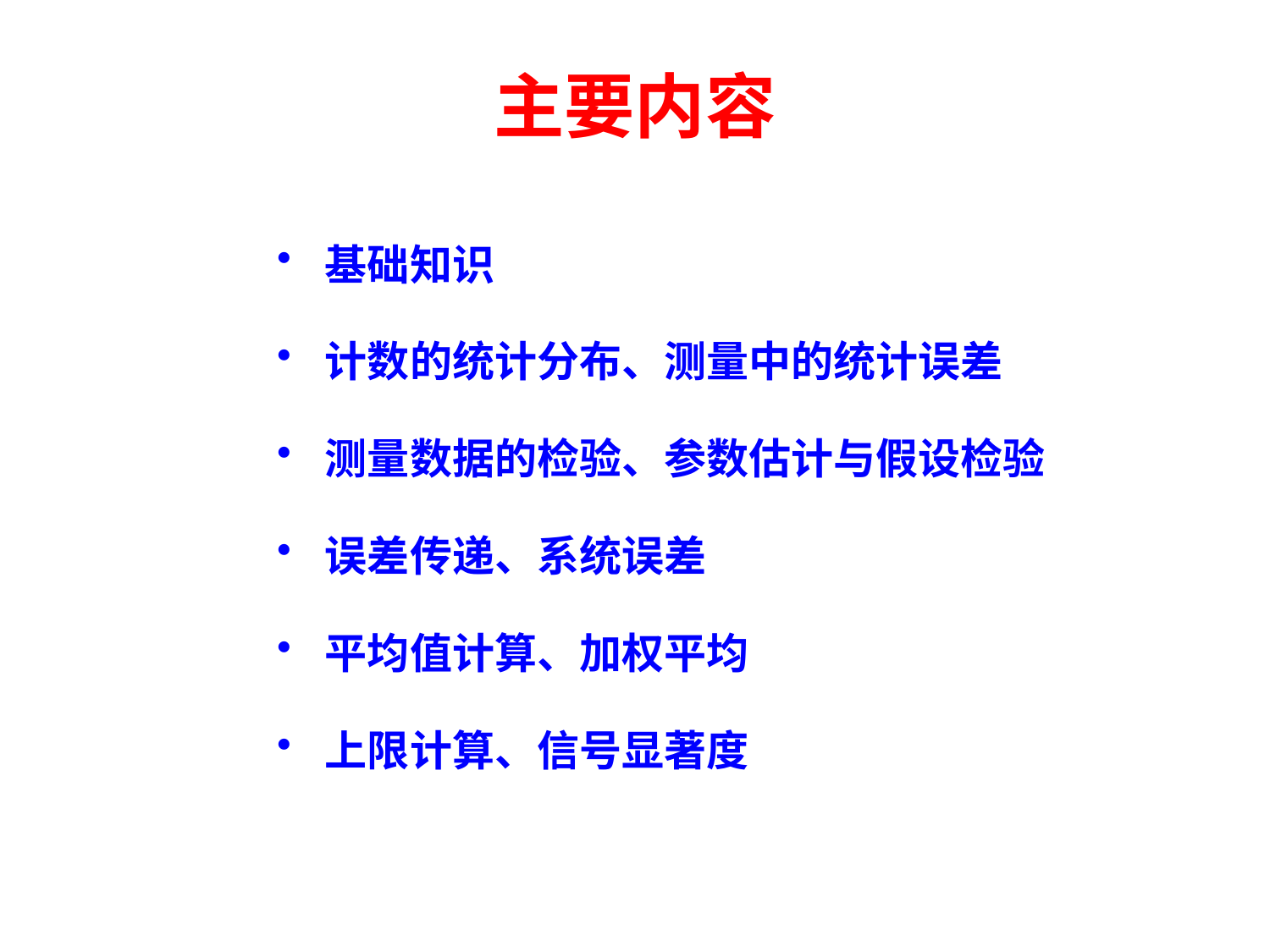

主要内容
基础知识
计数的统计分布、测量中的统计误差
测量数据的检验、参数估计与假设检验
误差传递、系统误差
平均值计算、加权平均
上限计算、信号显著度
3